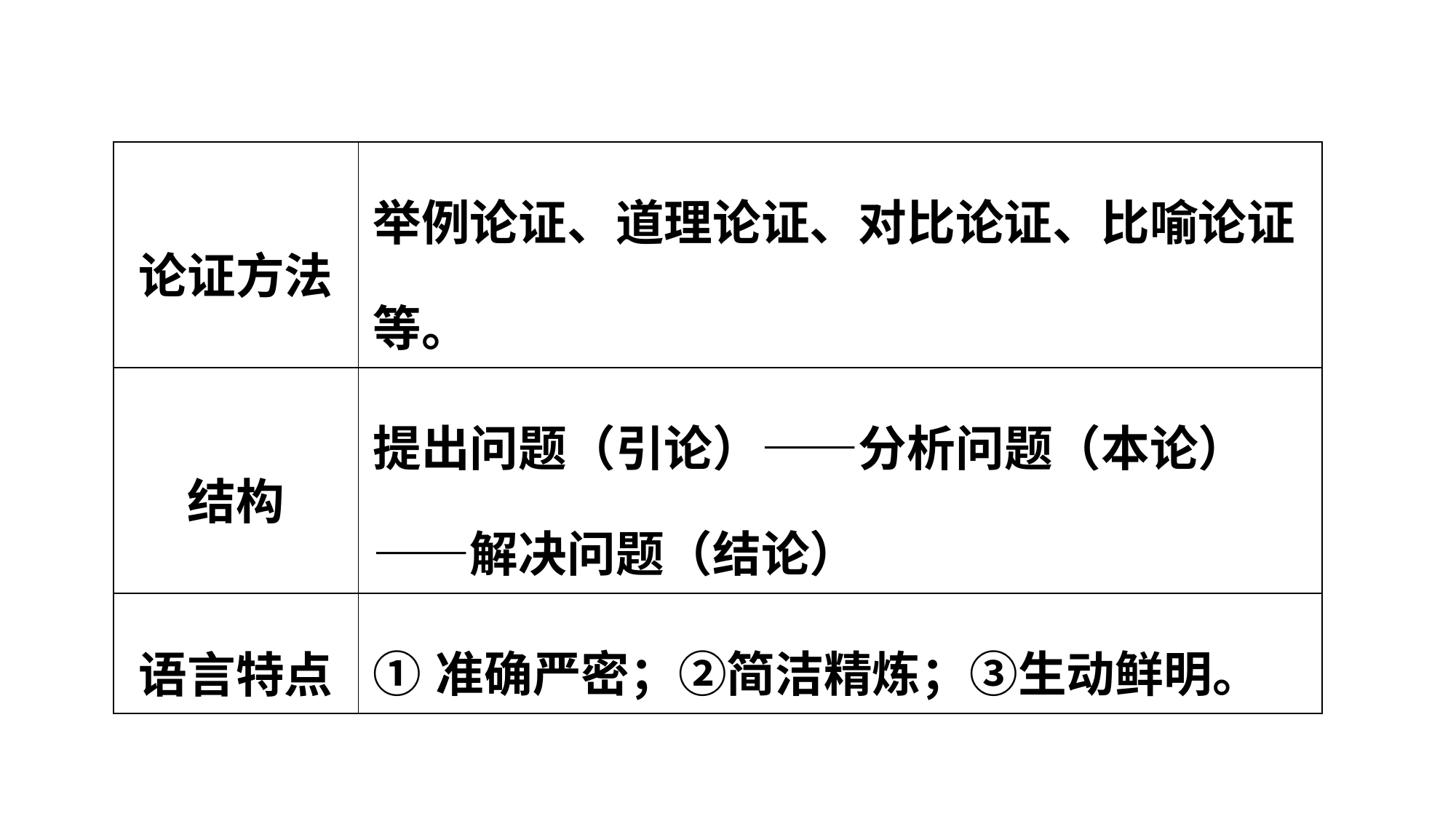

| 论证方法 | 举例论证、道理论证、对比论证、比喻论证等。 |
| --- | --- |
| 结构 | 提出问题（引论）——分析问题（本论）——解决问题（结论） |
| 语言特点 | ①准确严密；②简洁精炼；③生动鲜明。 |